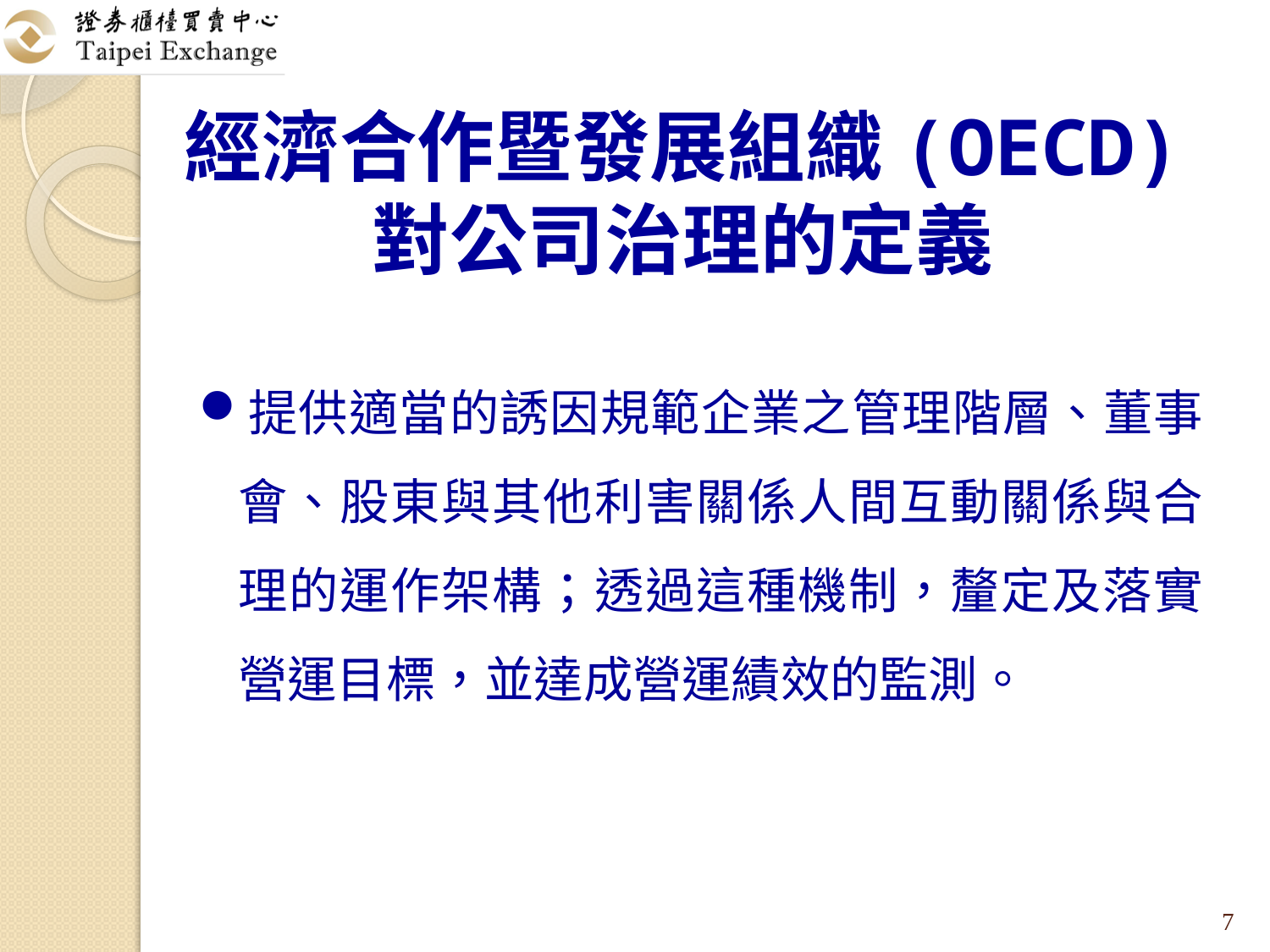

# 經濟合作暨發展組織(OECD) 對公司治理的定義
提供適當的誘因規範企業之管理階層、董事會、股東與其他利害關係人間互動關係與合理的運作架構；透過這種機制，釐定及落實營運目標，並達成營運績效的監測。
7